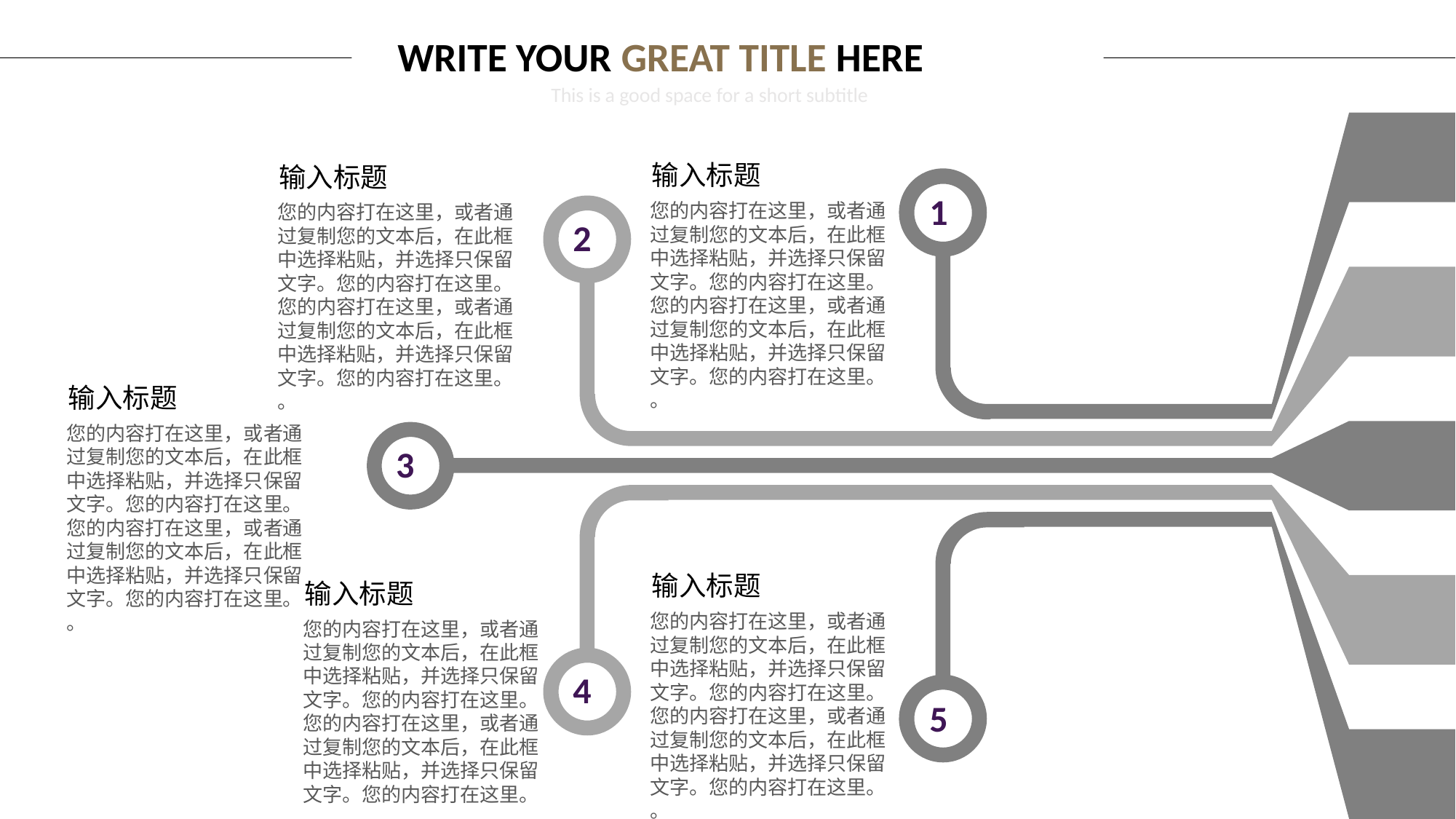

WRITE YOUR GREAT TITLE HERE

This is a good space for a short subtitle

输入标题
输入标题
1

您的内容打在这里，或者通过复制您的文本后，在此框中选择粘贴，并选择只保留文字。您的内容打在这里。您的内容打在这里，或者通过复制您的文本后，在此框中选择粘贴，并选择只保留文字。您的内容打在这里。
。
您的内容打在这里，或者通过复制您的文本后，在此框中选择粘贴，并选择只保留文字。您的内容打在这里。您的内容打在这里，或者通过复制您的文本后，在此框中选择粘贴，并选择只保留文字。您的内容打在这里。
。
2
输入标题
您的内容打在这里，或者通过复制您的文本后，在此框中选择粘贴，并选择只保留文字。您的内容打在这里。您的内容打在这里，或者通过复制您的文本后，在此框中选择粘贴，并选择只保留文字。您的内容打在这里。
。

3

输入标题
输入标题
您的内容打在这里，或者通过复制您的文本后，在此框中选择粘贴，并选择只保留文字。您的内容打在这里。您的内容打在这里，或者通过复制您的文本后，在此框中选择粘贴，并选择只保留文字。您的内容打在这里。
。
您的内容打在这里，或者通过复制您的文本后，在此框中选择粘贴，并选择只保留文字。您的内容打在这里。您的内容打在这里，或者通过复制您的文本后，在此框中选择粘贴，并选择只保留文字。您的内容打在这里。
。
4
5